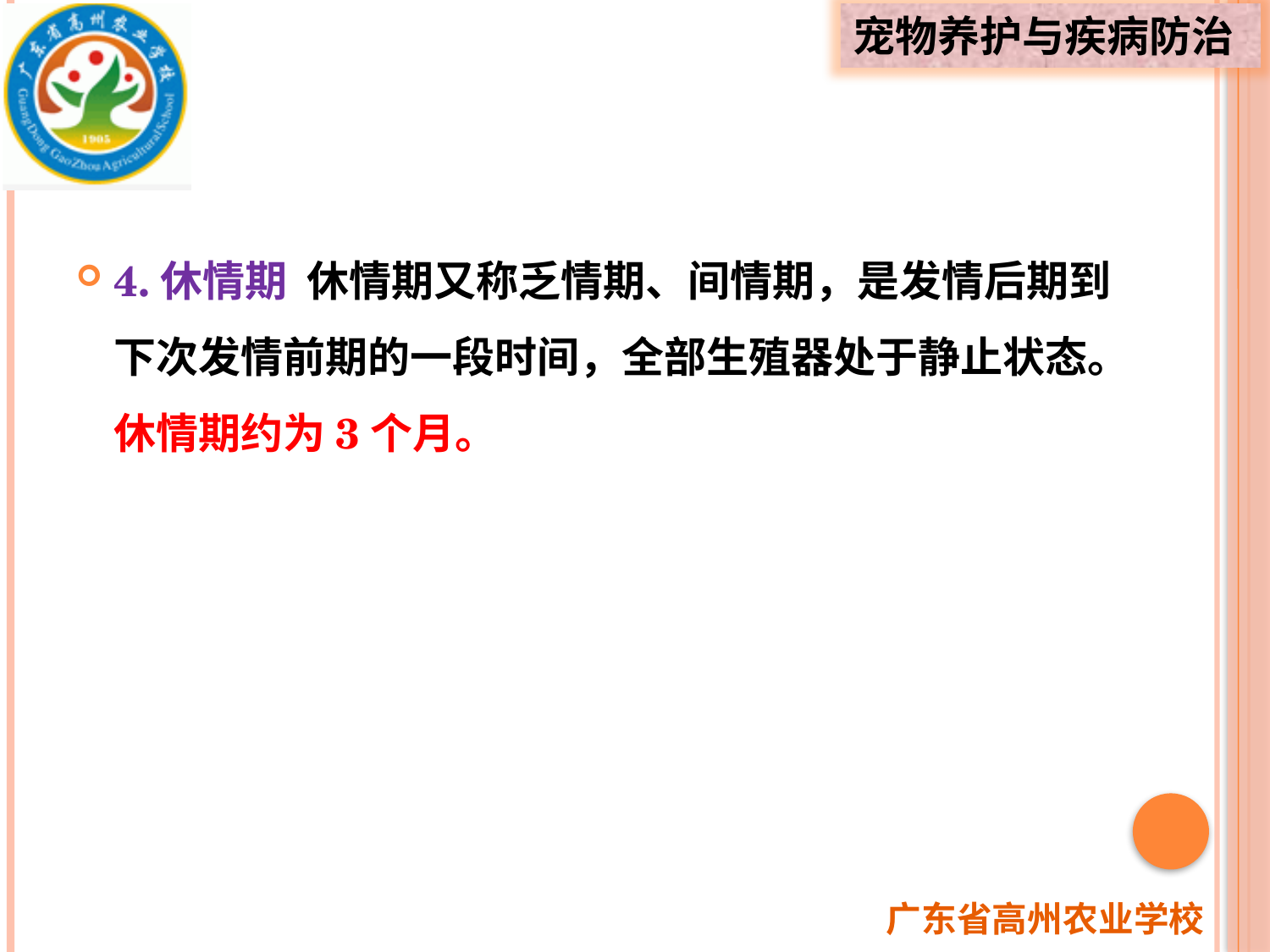

4.休情期  休情期又称乏情期、间情期，是发情后期到下次发情前期的一段时间，全部生殖器处于静止状态。休情期约为3个月。